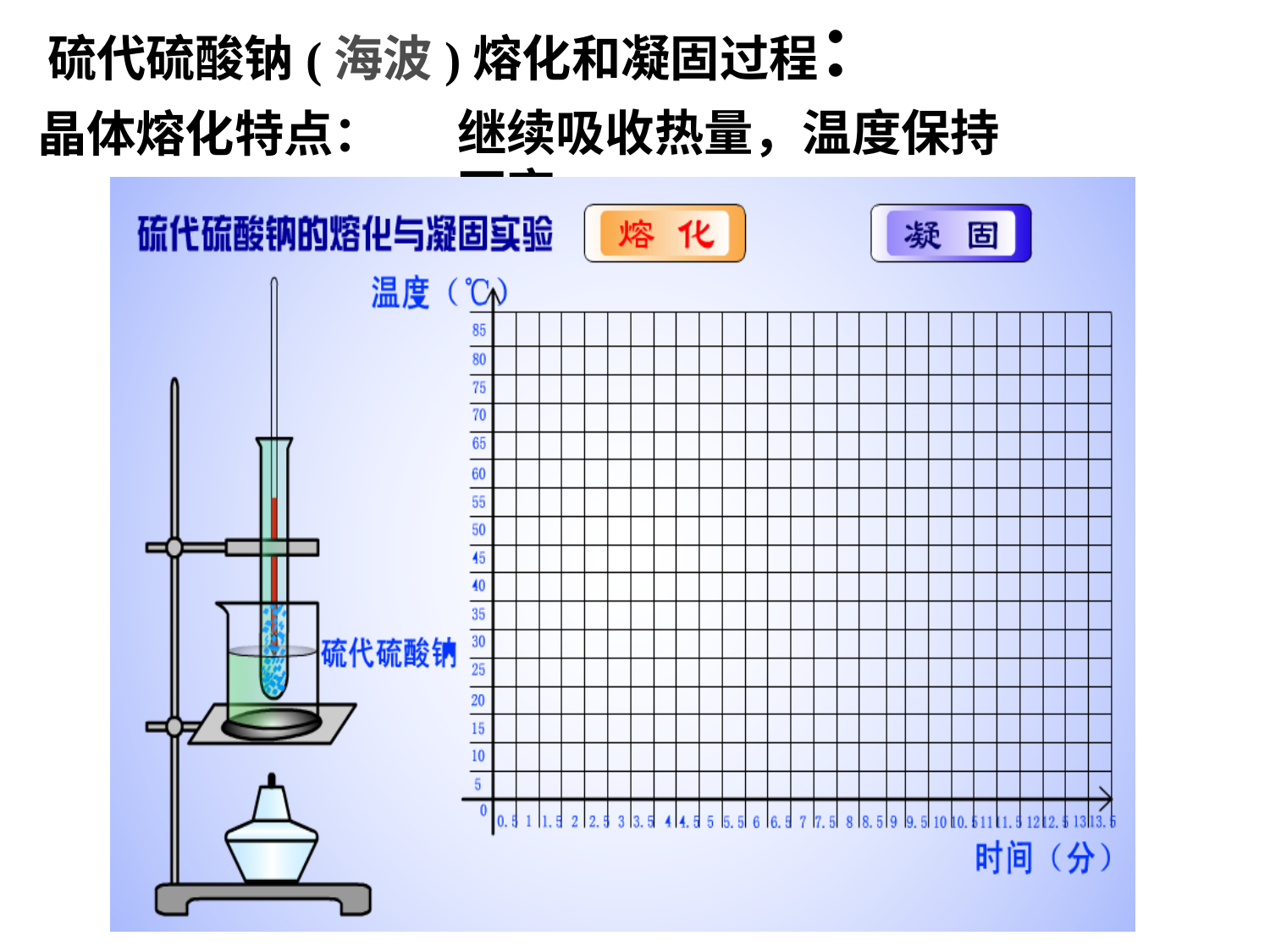

硫代硫酸钠(海波)熔化和凝固过程：
晶体熔化特点：
继续吸收热量，温度保持不变。